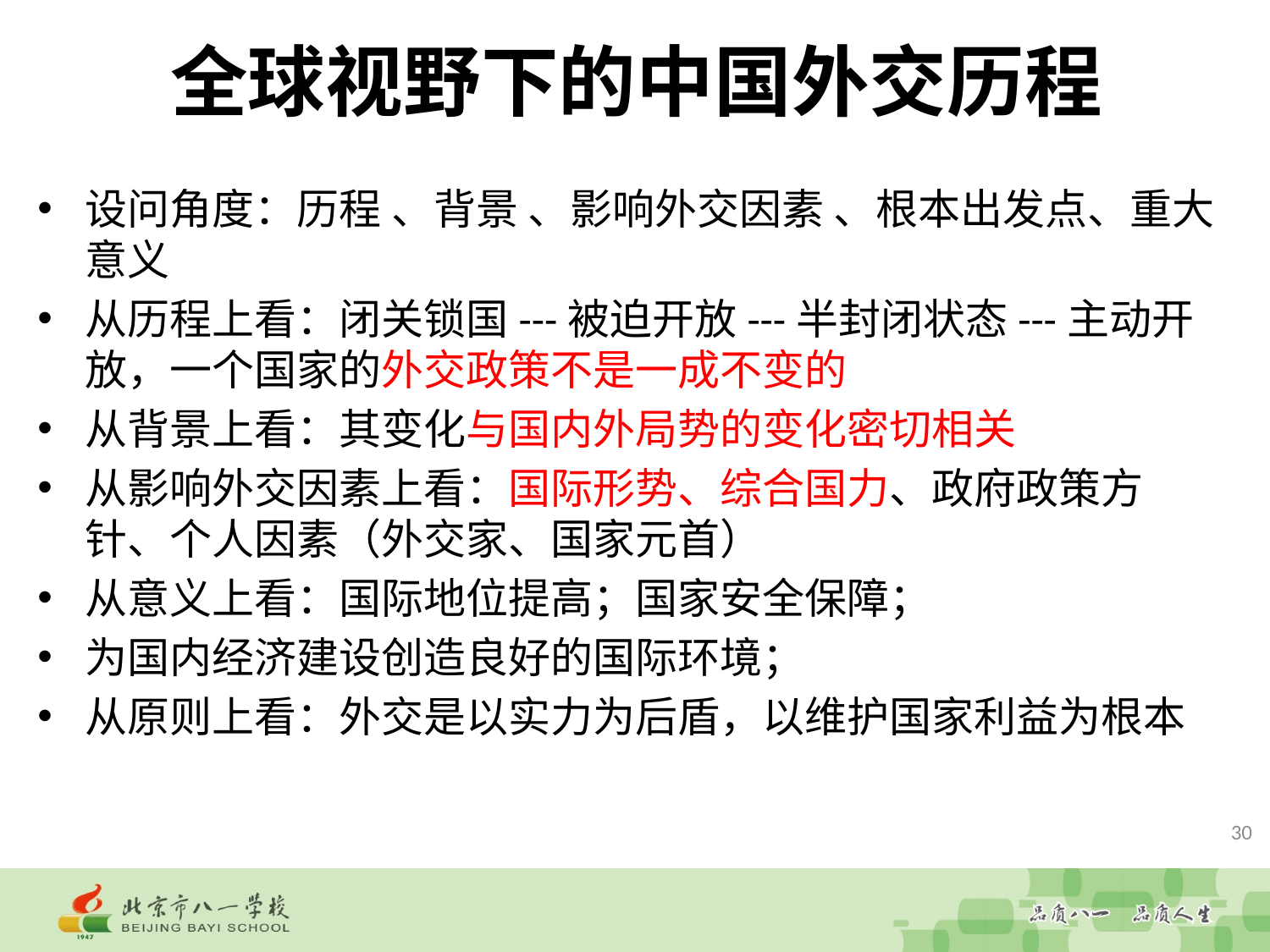

# 全球视野下的中国外交历程
设问角度：历程 、背景 、影响外交因素 、根本出发点、重大意义
从历程上看：闭关锁国---被迫开放---半封闭状态---主动开放，一个国家的外交政策不是一成不变的
从背景上看：其变化与国内外局势的变化密切相关
从影响外交因素上看：国际形势、综合国力、政府政策方针、个人因素（外交家、国家元首）
从意义上看：国际地位提高；国家安全保障；
为国内经济建设创造良好的国际环境；
从原则上看：外交是以实力为后盾，以维护国家利益为根本

30